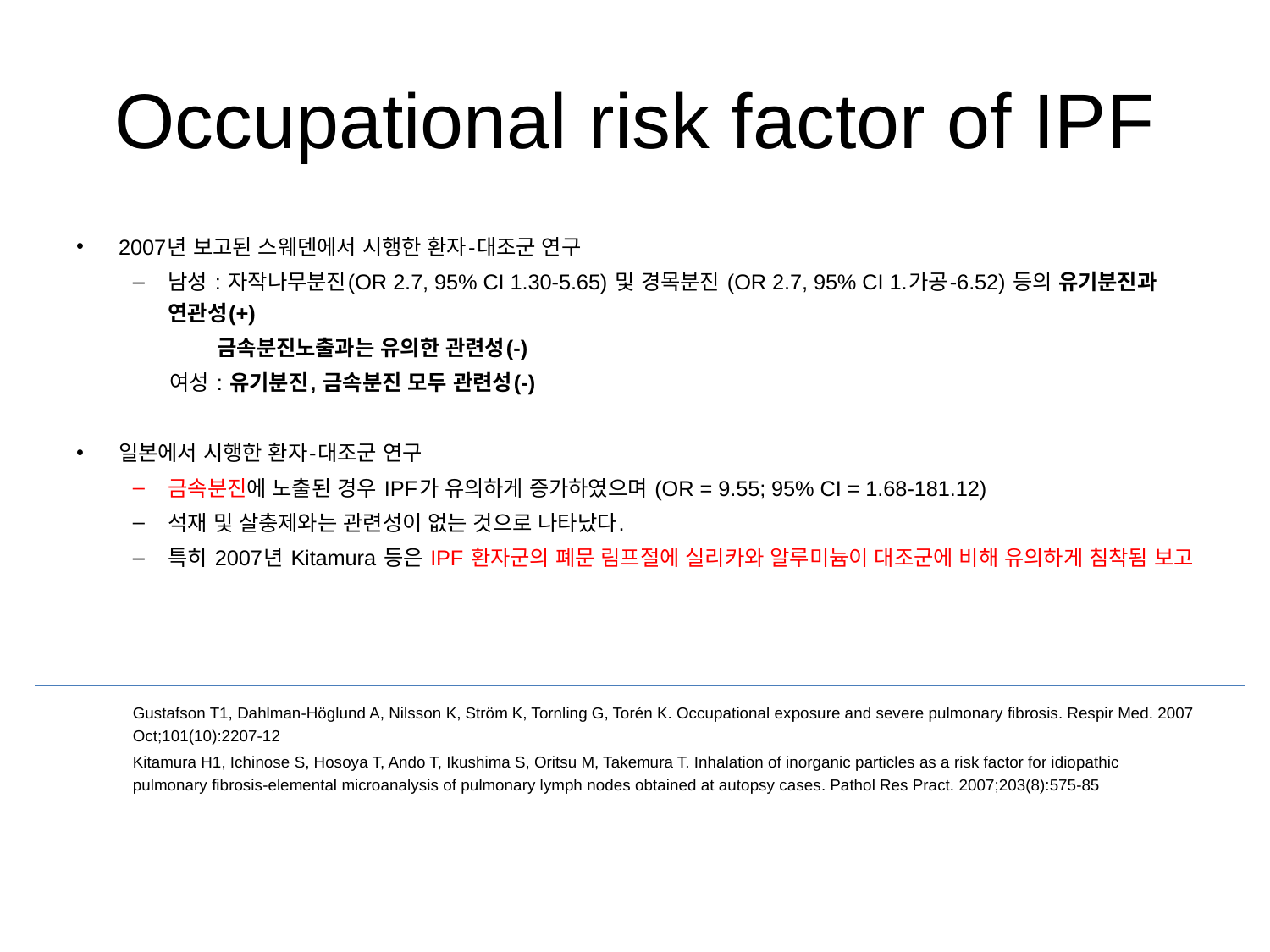

# Occupational risk factor of IPF
2007년 보고된 스웨덴에서 시행한 환자-대조군 연구
남성 : 자작나무분진(OR 2.7, 95% CI 1.30-5.65) 및 경목분진 (OR 2.7, 95% CI 1.가공-6.52) 등의 유기분진과 연관성(+)
              금속분진노출과는 유의한 관련성(-)
      여성 : 유기분진, 금속분진 모두 관련성(-)

일본에서 시행한 환자-대조군 연구
금속분진에 노출된 경우 IPF가 유의하게 증가하였으며 (OR = 9.55; 95% CI = 1.68-181.12)
석재 및 살충제와는 관련성이 없는 것으로 나타났다.
특히 2007년 Kitamura 등은 IPF 환자군의 폐문 림프절에 실리카와 알루미늄이 대조군에 비해 유의하게 침착됨 보고

Gustafson T1, Dahlman-Höglund A, Nilsson K, Ström K, Tornling G, Torén K. Occupational exposure and severe pulmonary fibrosis. Respir Med. 2007 Oct;101(10):2207-12
Kitamura H1, Ichinose S, Hosoya T, Ando T, Ikushima S, Oritsu M, Takemura T. Inhalation of inorganic particles as a risk factor for idiopathic pulmonary fibrosis-elemental microanalysis of pulmonary lymph nodes obtained at autopsy cases. Pathol Res Pract. 2007;203(8):575-85